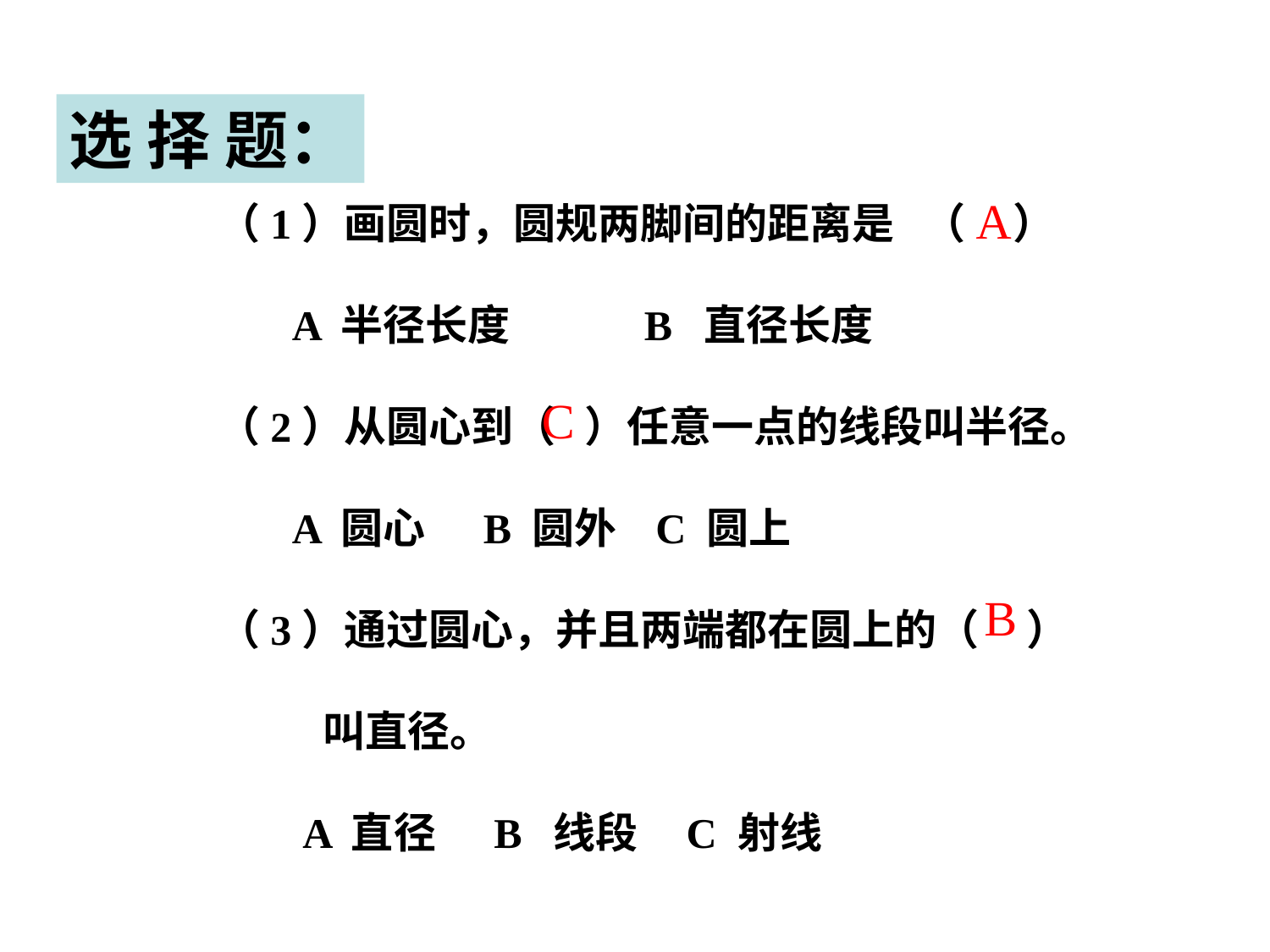

选 择 题：
A
（1）画圆时，圆规两脚间的距离是   （     ）

       A 半径长度             B  直径长度

（2）从圆心到（   ）任意一点的线段叫半径。

       A 圆心     B 圆外   C 圆上

（3）通过圆心，并且两端都在圆上的（     ）

          叫直径。

        A 直径     B  线段    C 射线
C
B